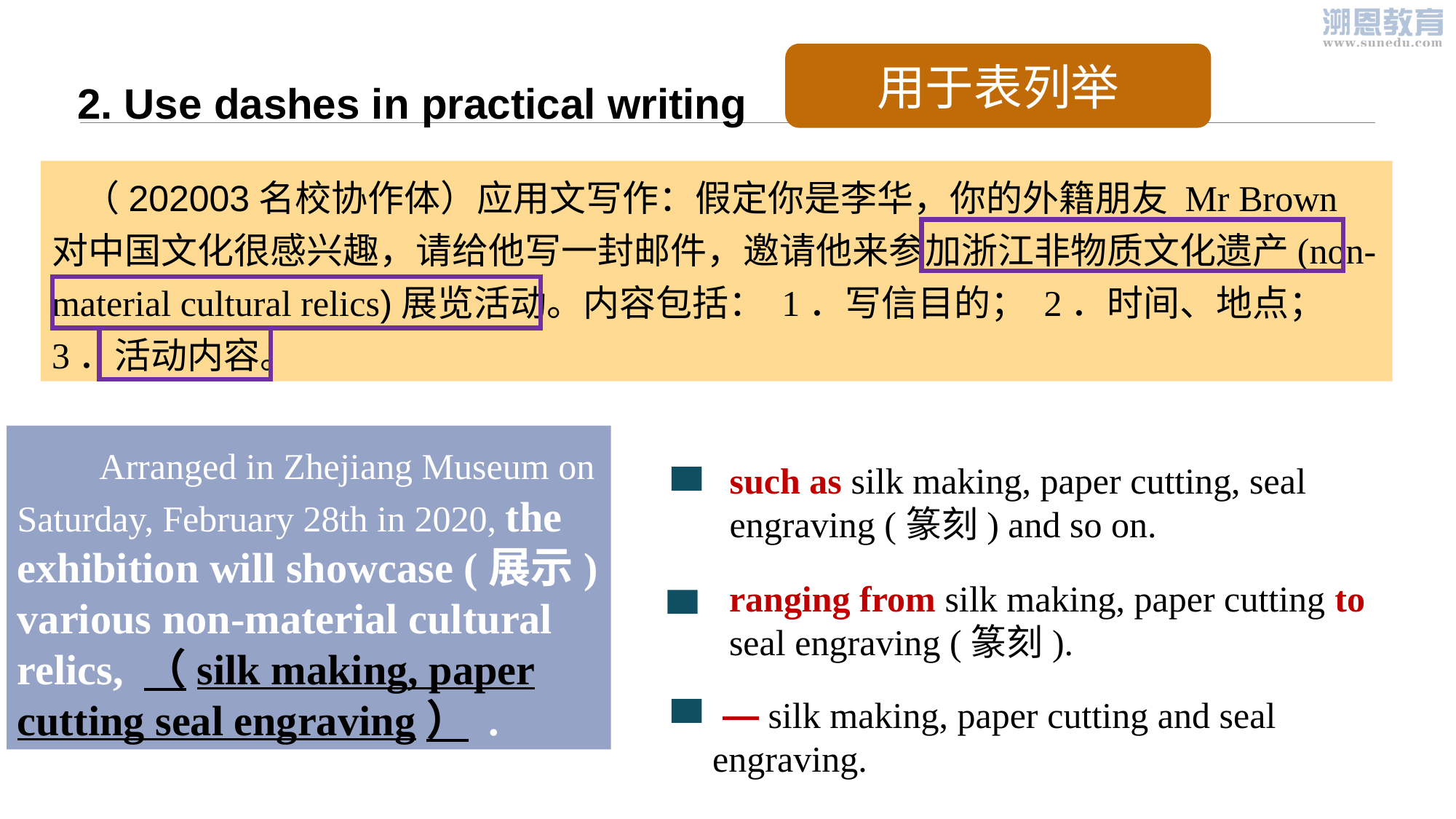

2. Use dashes in practical writing
用于表列举
（202003名校协作体）应用文写作：假定你是李华，你的外籍朋友 Mr Brown 对中国文化很感兴趣，请给他写一封邮件，邀请他来参加浙江非物质文化遗产(non-material cultural relics)展览活动。内容包括： 1．写信目的； 2．时间、地点； 3．活动内容。

        Arranged in Zhejiang Museum on Saturday, February 28th in 2020, the exhibition will showcase (展示) various non-material cultural relics, （silk making, paper cutting seal engraving） .
such as silk making, paper cutting, seal engraving (篆刻) and so on.

ranging from silk making, paper cutting to seal engraving (篆刻).
 — silk making, paper cutting and seal engraving.